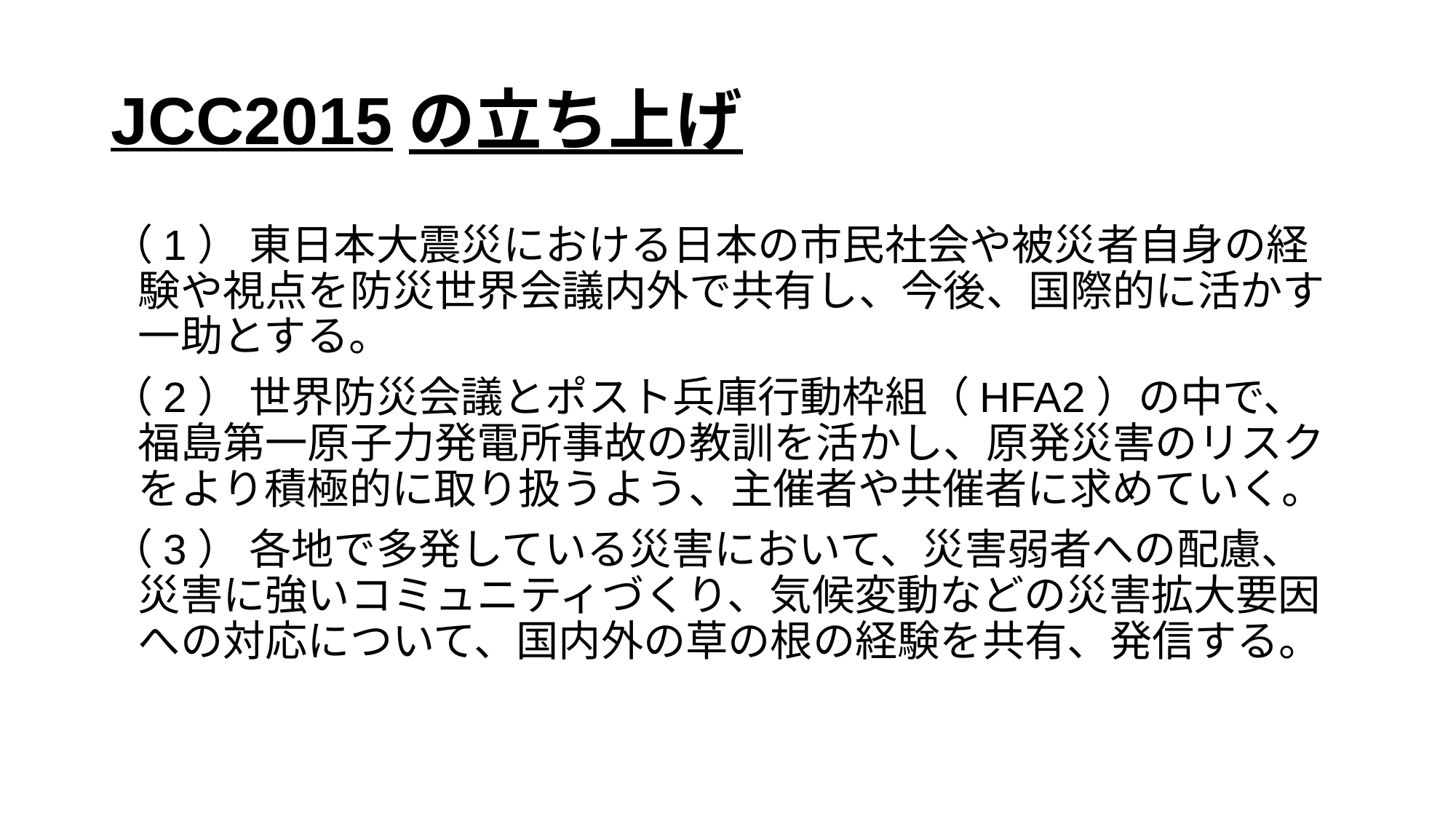

# JCC2015の立ち上げ
（1） 東日本大震災における日本の市民社会や被災者自身の経験や視点を防災世界会議内外で共有し、今後、国際的に活かす一助とする。
（2） 世界防災会議とポスト兵庫行動枠組（HFA2）の中で、福島第一原子力発電所事故の教訓を活かし、原発災害のリスクをより積極的に取り扱うよう、主催者や共催者に求めていく。
（3） 各地で多発している災害において、災害弱者への配慮、災害に強いコミュニティづくり、気候変動などの災害拡大要因への対応について、国内外の草の根の経験を共有、発信する。